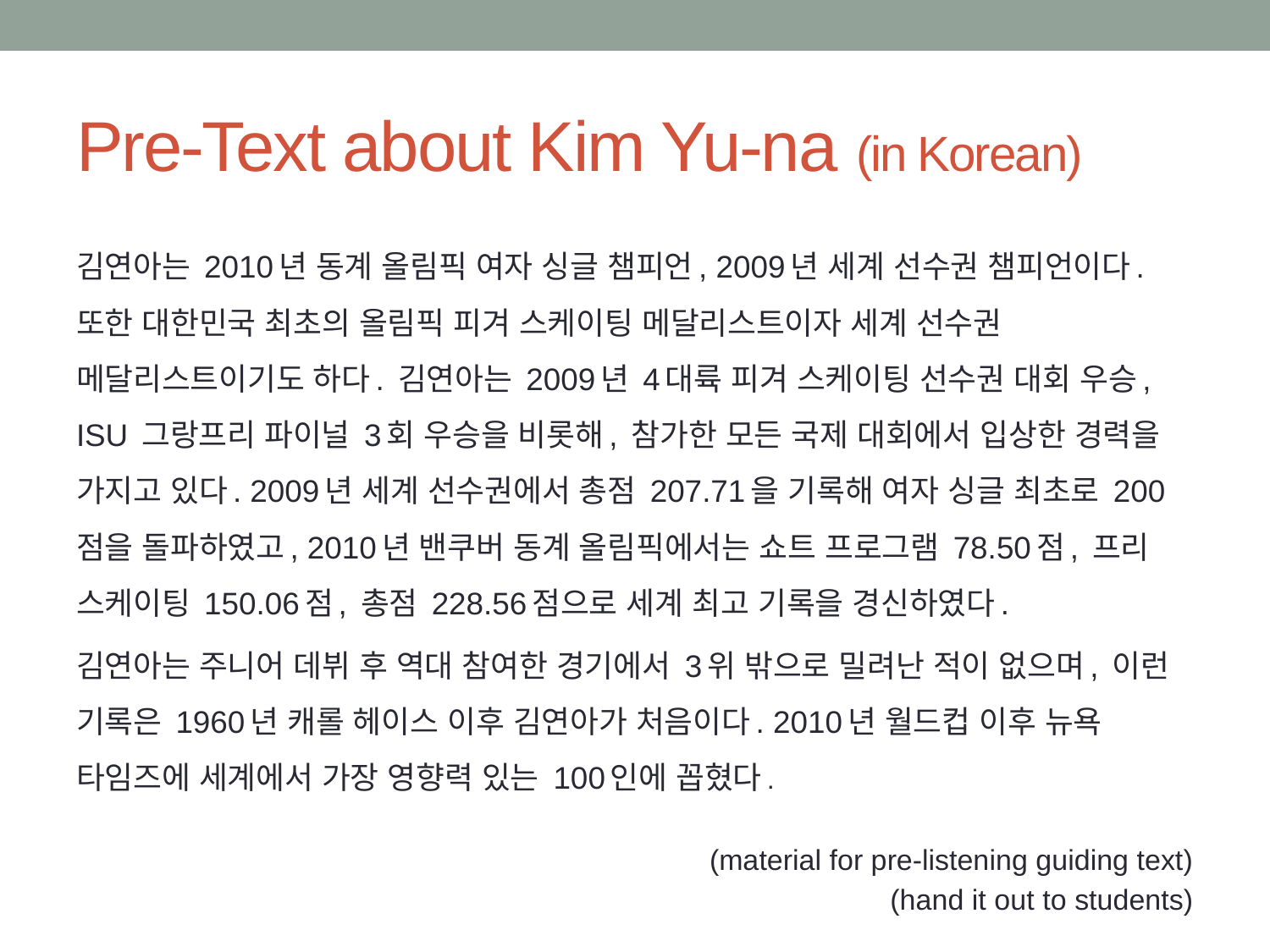

# Pre-Text about Kim Yu-na (in Korean)
김연아는 2010년 동계 올림픽 여자 싱글 챔피언, 2009년 세계 선수권 챔피언이다. 또한 대한민국 최초의 올림픽 피겨 스케이팅 메달리스트이자 세계 선수권 메달리스트이기도 하다. 김연아는 2009년 4대륙 피겨 스케이팅 선수권 대회 우승, ISU 그랑프리 파이널 3회 우승을 비롯해, 참가한 모든 국제 대회에서 입상한 경력을 가지고 있다. 2009년 세계 선수권에서 총점 207.71을 기록해 여자 싱글 최초로 200점을 돌파하였고, 2010년 밴쿠버 동계 올림픽에서는 쇼트 프로그램 78.50점, 프리 스케이팅 150.06점, 총점 228.56점으로 세계 최고 기록을 경신하였다.
김연아는 주니어 데뷔 후 역대 참여한 경기에서 3위 밖으로 밀려난 적이 없으며, 이런 기록은 1960년 캐롤 헤이스 이후 김연아가 처음이다. 2010년 월드컵 이후 뉴욕 타임즈에 세계에서 가장 영향력 있는 100인에 꼽혔다.

(material for pre-listening guiding text)
(hand it out to students)